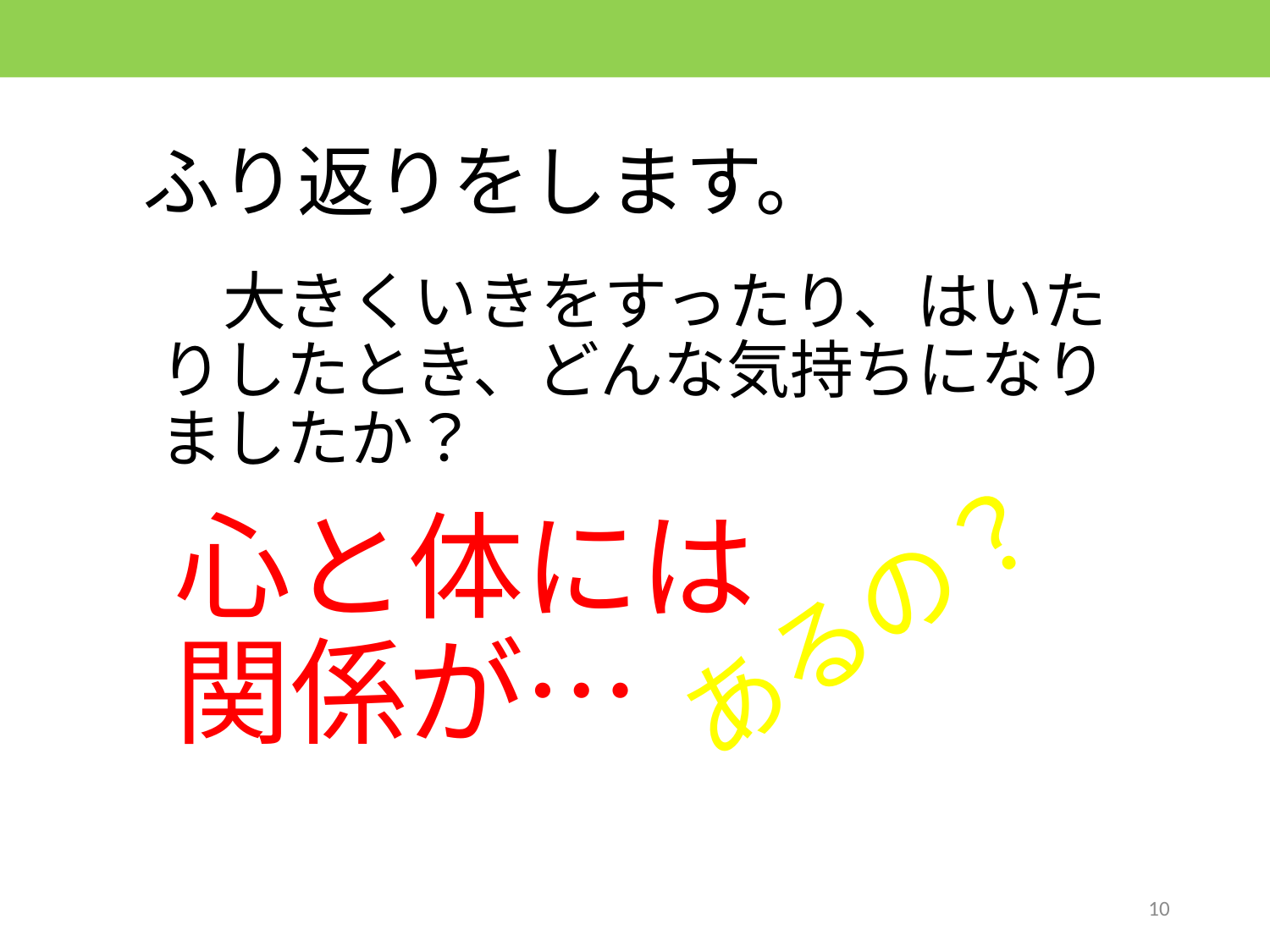

ふり返りをします。
　大きくいきをすったり、はいたりしたとき、どんな気持ちになりましたか？
# 心と体には 関係が…
あるの？
10